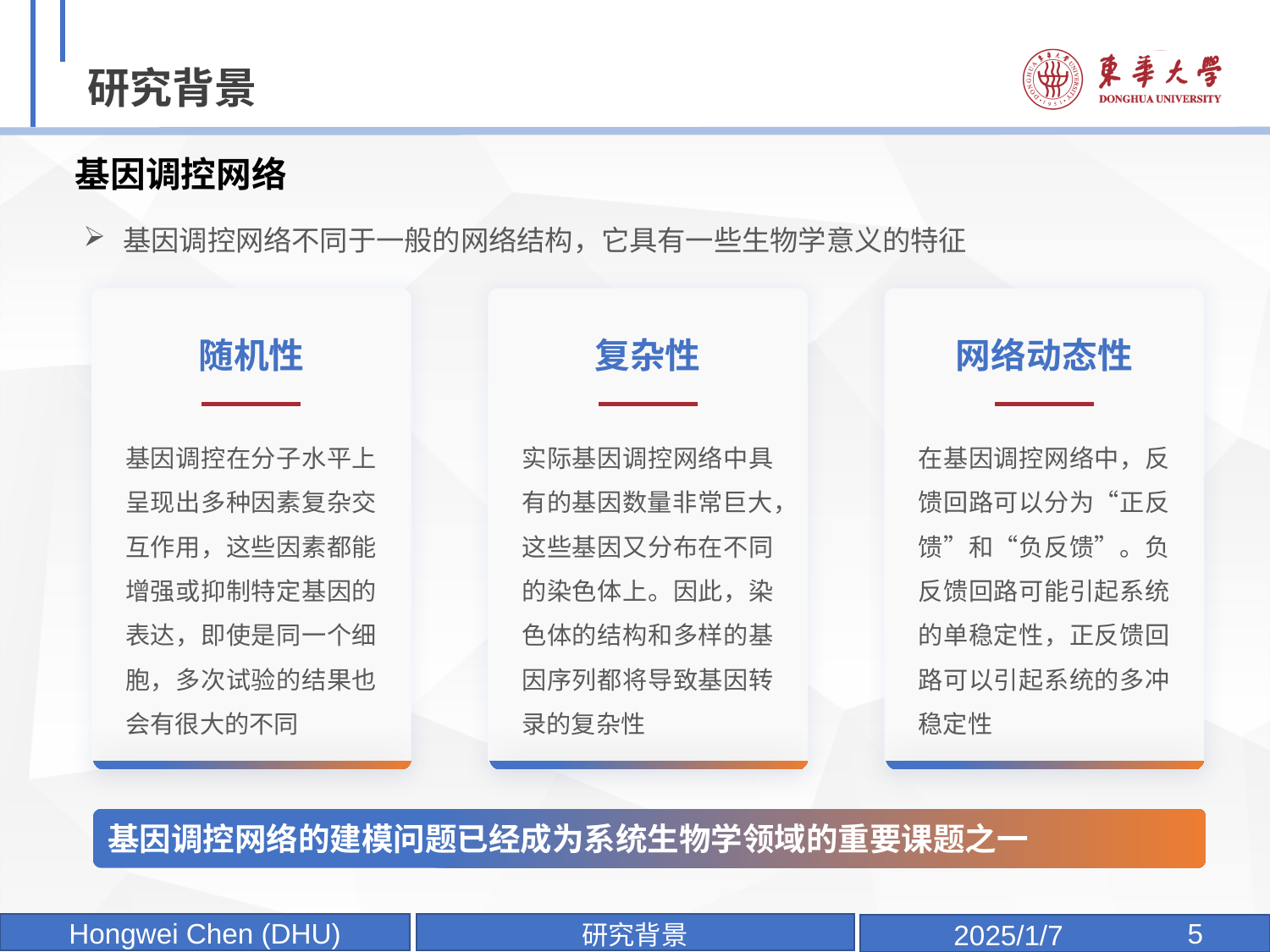

# 研究背景
基因调控网络
基因调控网络不同于一般的网络结构，它具有一些生物学意义的特征

随机性
基因调控在分子水平上呈现出多种因素复杂交互作用，这些因素都能增强或抑制特定基因的表达，即使是同一个细胞，多次试验的结果也会有很大的不同

复杂性
实际基因调控网络中具有的基因数量非常巨大，这些基因又分布在不同的染色体上。因此，染色体的结构和多样的基因序列都将导致基因转录的复杂性

网络动态性
在基因调控网络中，反馈回路可以分为“正反馈”和“负反馈”。负反馈回路可能引起系统的单稳定性，正反馈回路可以引起系统的多冲稳定性

基因调控网络的建模问题已经成为系统生物学领域的重要课题之一
5
研究背景
2025/1/7